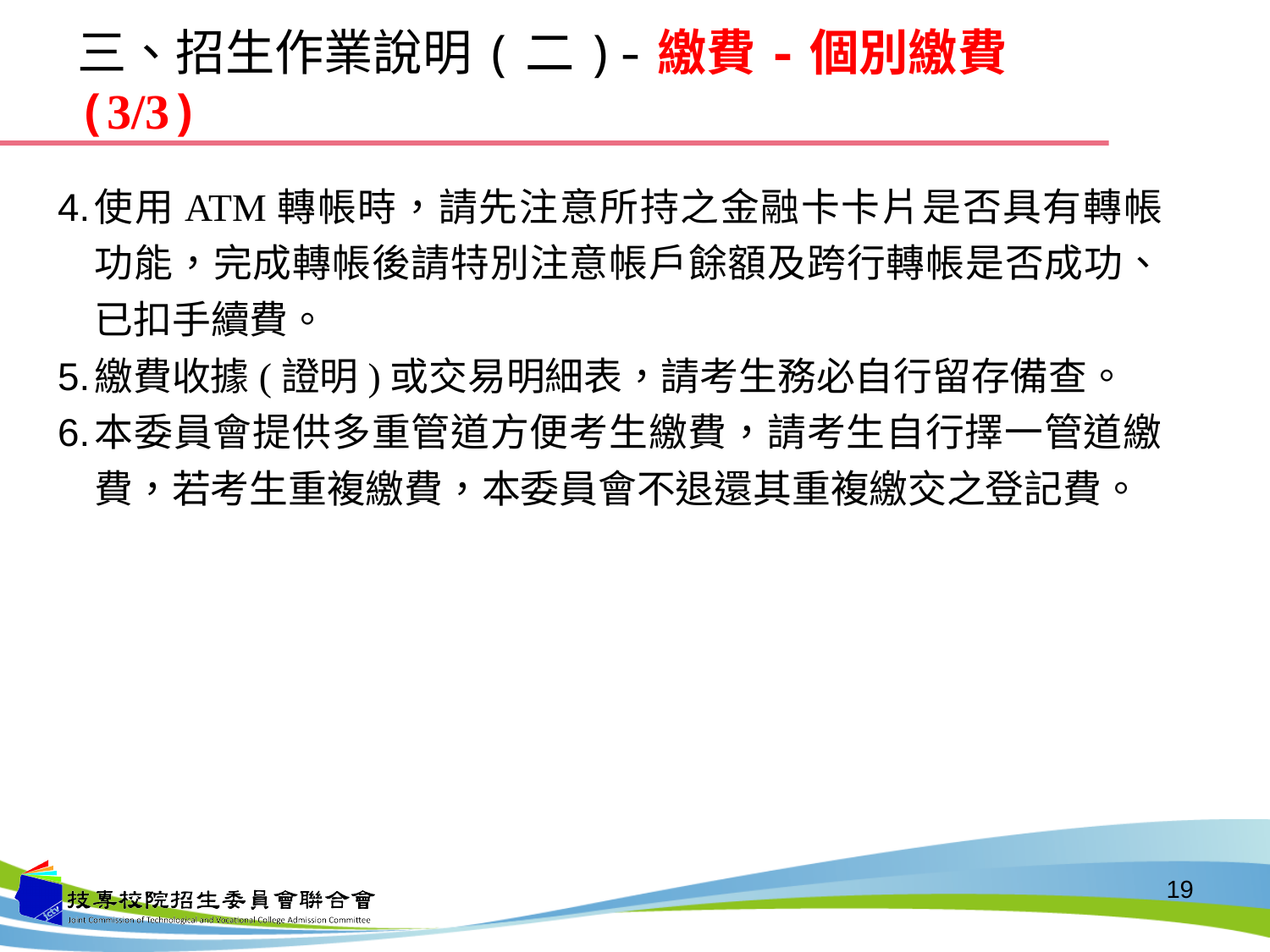

三、招生作業說明(二)-繳費-個別繳費(3/3)

使用ATM轉帳時，請先注意所持之金融卡卡片是否具有轉帳功能，完成轉帳後請特別注意帳戶餘額及跨行轉帳是否成功、已扣手續費。
繳費收據(證明)或交易明細表，請考生務必自行留存備查。
本委員會提供多重管道方便考生繳費，請考生自行擇一管道繳費，若考生重複繳費，本委員會不退還其重複繳交之登記費。

19